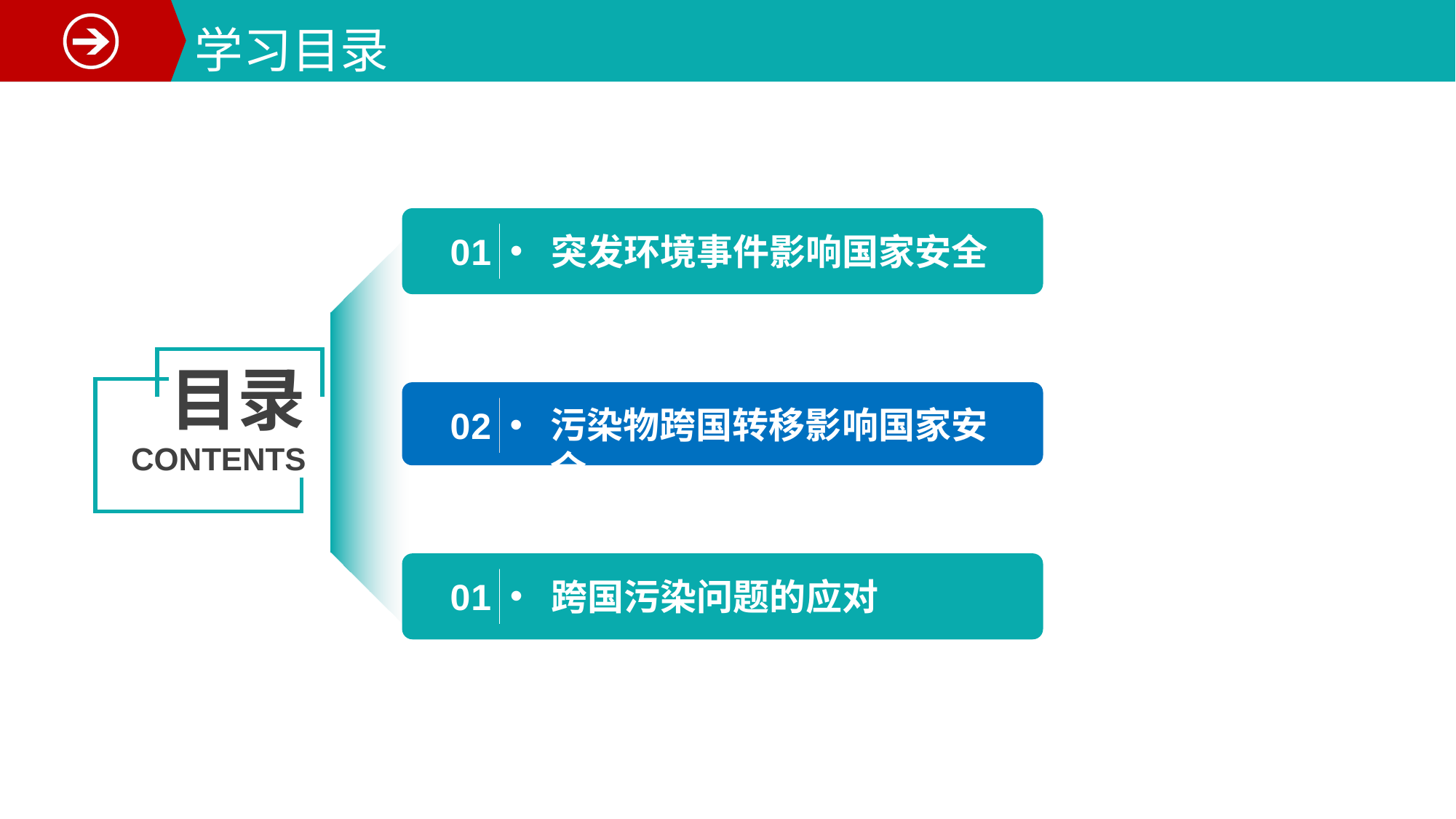

学习目录

突发环境事件影响国家安全
0 1

目录
CONTENTS

污染物跨国转移影响国家安全

0 2

跨国污染问题的应对
0 1